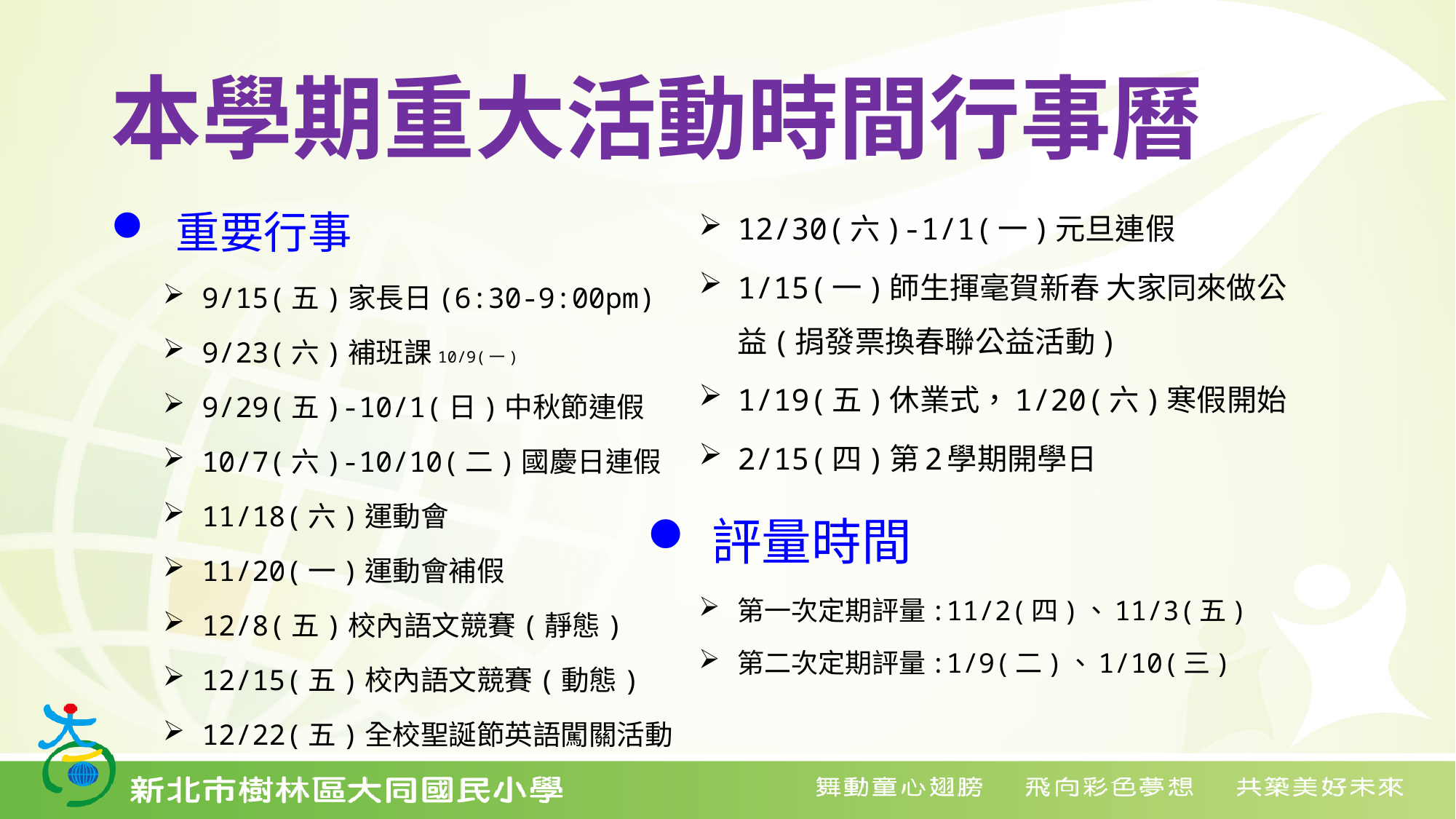

# 本學期重大活動時間行事曆
重要行事
9/15(五)家長日(6:30-9:00pm)
9/23(六)補班課10/9(一)
9/29(五)-10/1(日)中秋節連假
10/7(六)-10/10(二)國慶日連假
11/18(六)運動會
11/20(一)運動會補假
12/8(五)校內語文競賽(靜態)
12/15(五)校內語文競賽(動態)
12/22(五)全校聖誕節英語闖關活動
12/30(六)-1/1(一)元旦連假
1/15(一)師生揮毫賀新春 大家同來做公益(捐發票換春聯公益活動)
1/19(五)休業式，1/20(六)寒假開始
2/15(四)第2學期開學日
評量時間
第一次定期評量:11/2(四)、11/3(五)
第二次定期評量:1/9(二)、1/10(三)